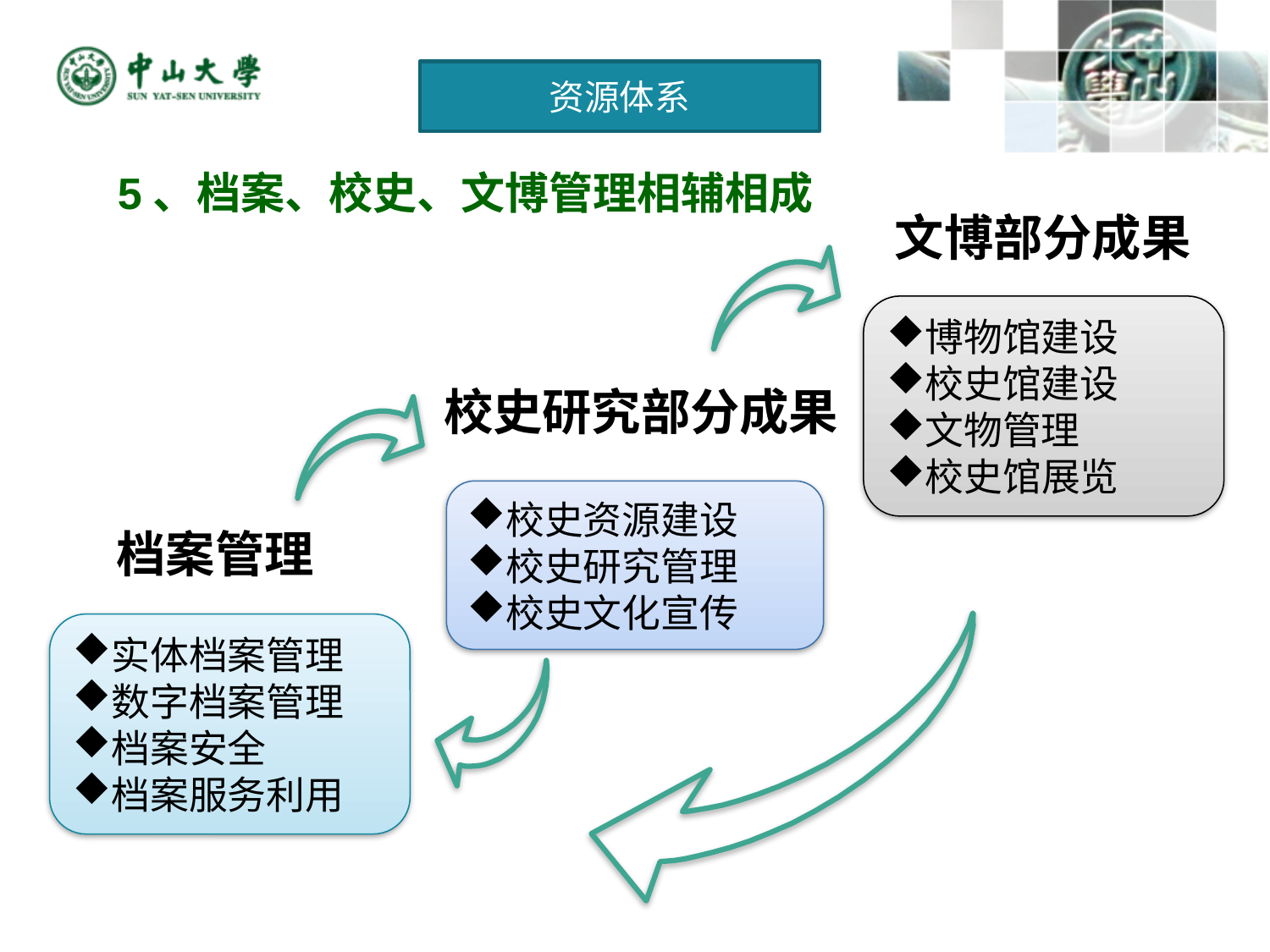

资源体系
5、档案、校史、文博管理相辅相成
文博部分成果

博物馆建设
校史馆建设
文物管理
校史馆展览
校史研究部分成果

校史资源建设
校史研究管理
校史文化宣传
档案管理
实体档案管理
数字档案管理
档案安全
档案服务利用

30